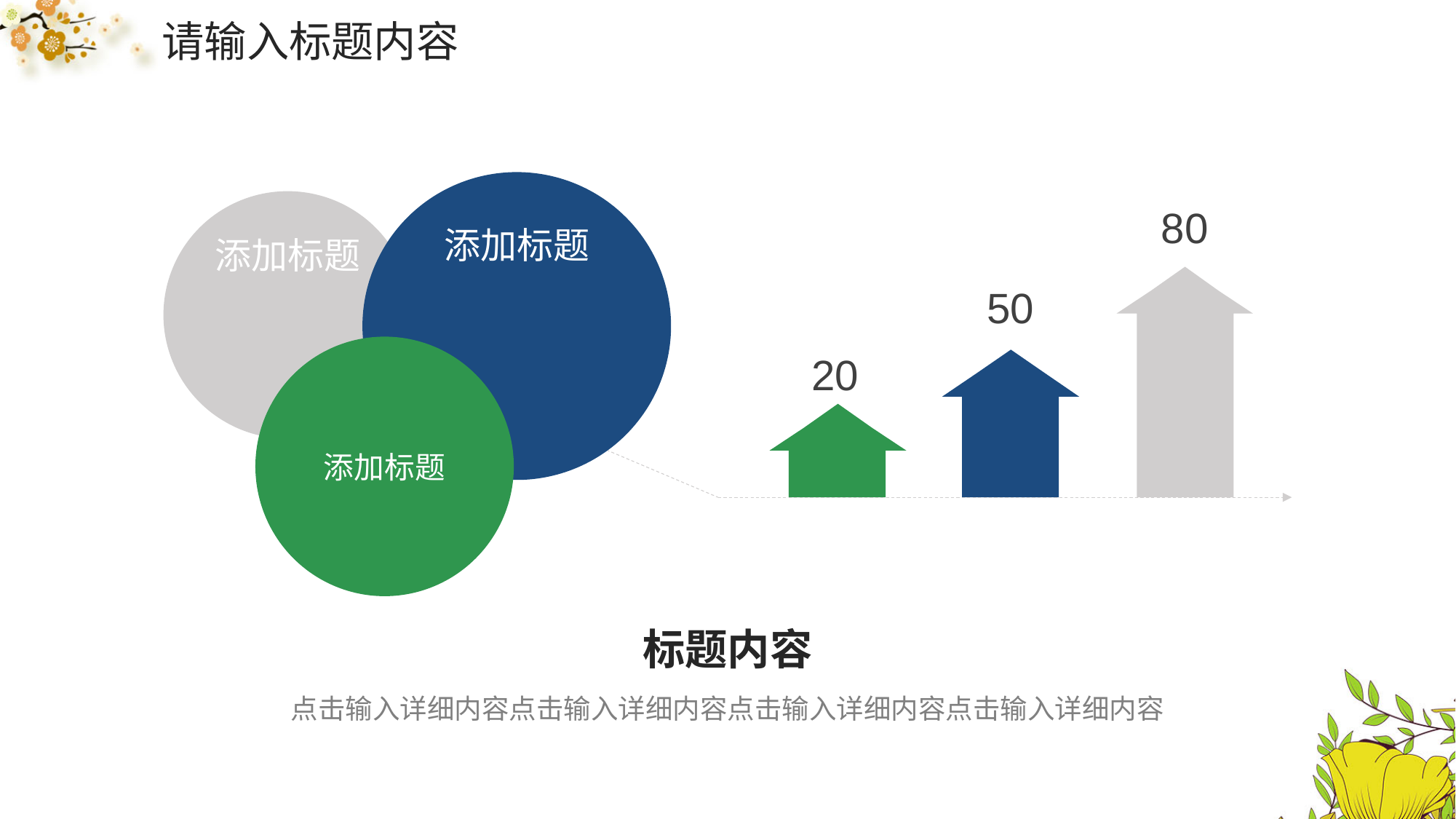

请输入标题内容
添加标题
添加标题
80

50
添加标题
20

标题内容
点击输入详细内容点击输入详细内容点击输入详细内容点击输入详细内容